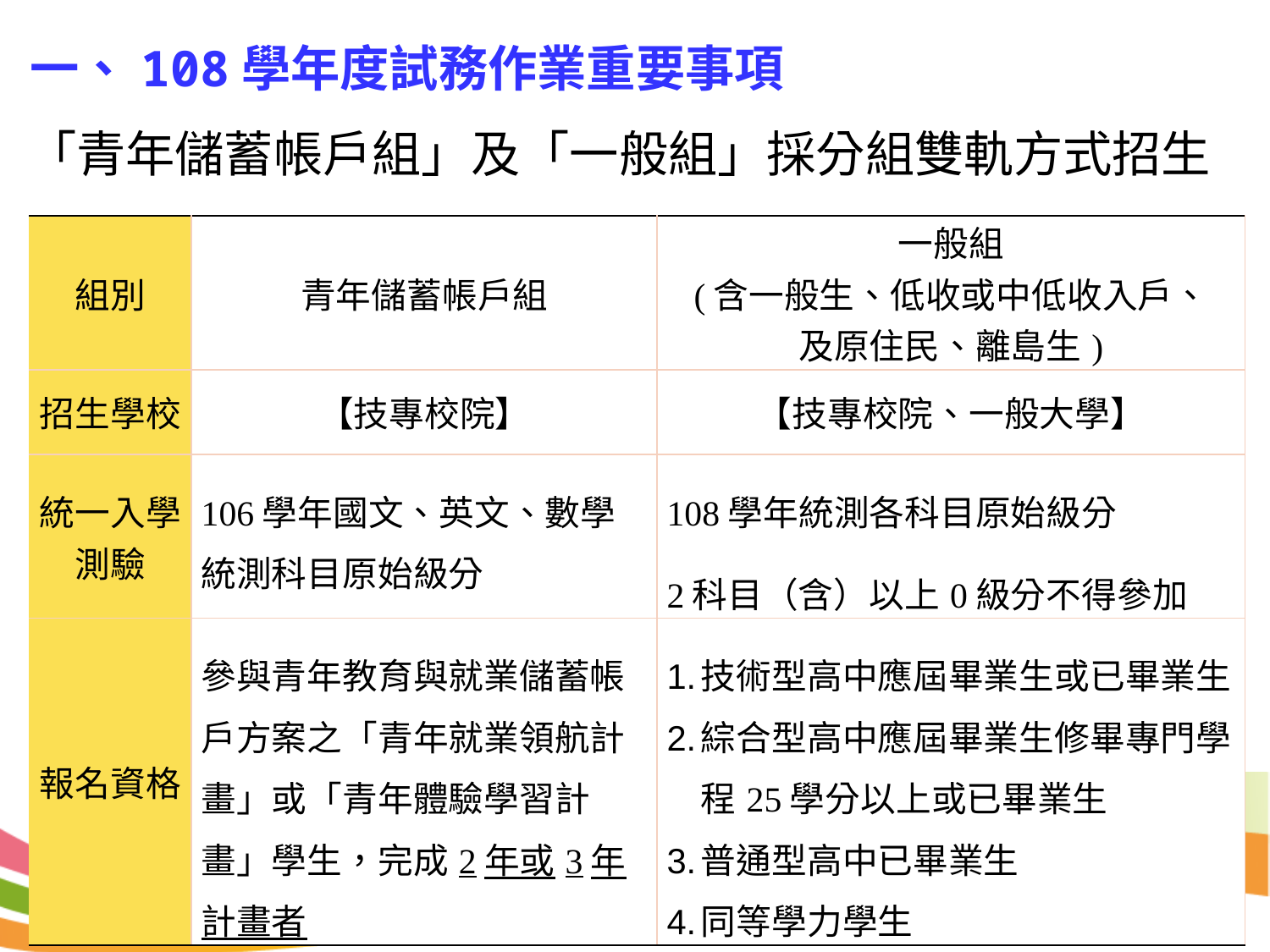

一、108學年度試務作業重要事項
「青年儲蓄帳戶組」及「一般組」採分組雙軌方式招生
| 組別 | 青年儲蓄帳戶組 | 一般組 (含一般生、低收或中低收入戶、 及原住民、離島生) |
| --- | --- | --- |
| 招生學校 | 【技專校院】 | 【技專校院、一般大學】 |
| 統一入學測驗 | 106學年國文、英文、數學 統測科目原始級分 | 108學年統測各科目原始級分 2科目（含）以上0級分不得參加 |
| 報名資格 | 參與青年教育與就業儲蓄帳戶方案之「青年就業領航計畫」或「青年體驗學習計畫」學生，完成2年或3年計畫者 | 技術型高中應屆畢業生或已畢業生 綜合型高中應屆畢業生修畢專門學程25學分以上或已畢業生 普通型高中已畢業生 同等學力學生 |